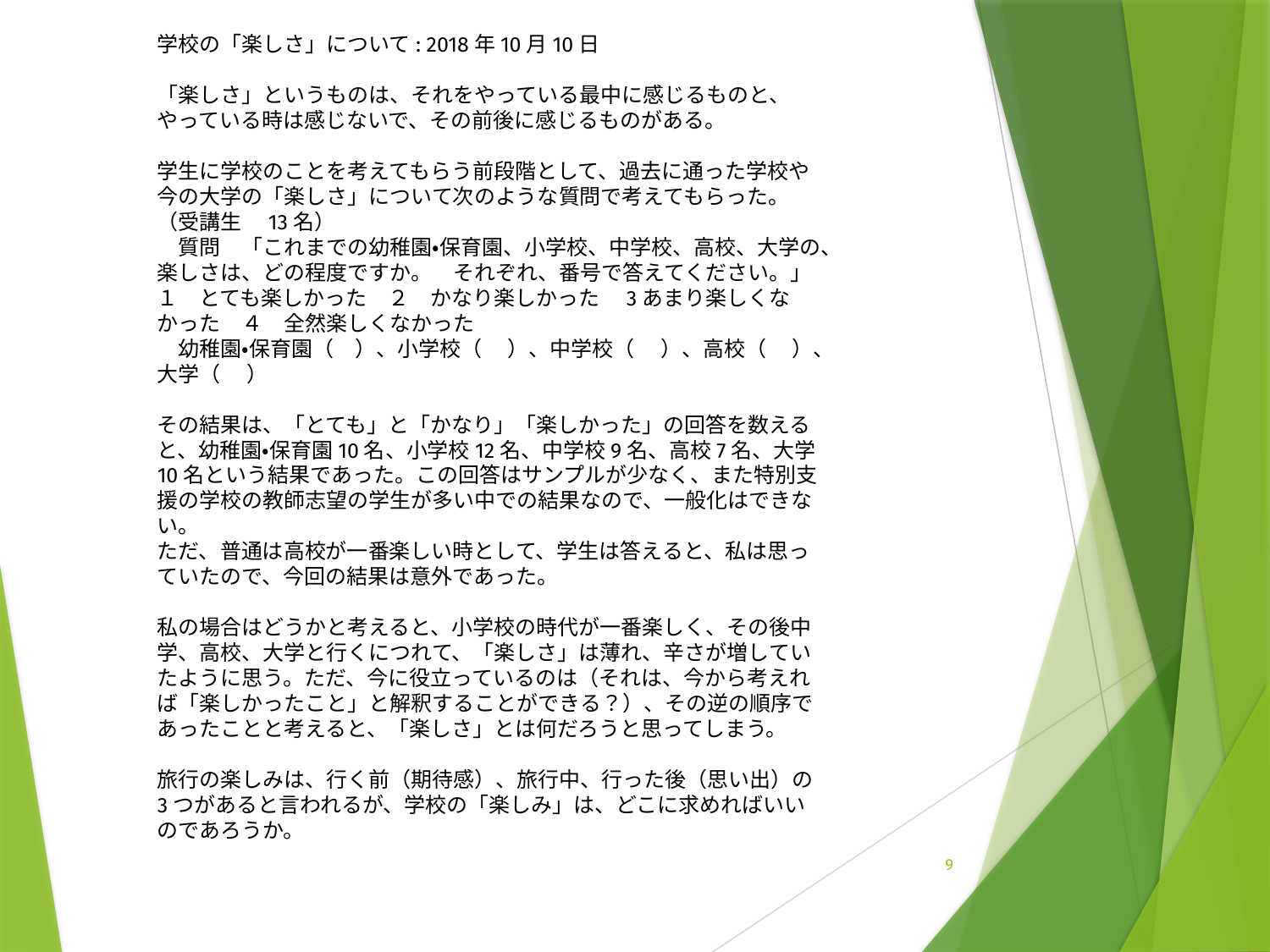

学校の「楽しさ」について: 2018年10月10日

「楽しさ」というものは、それをやっている最中に感じるものと、やっている時は感じないで、その前後に感じるものがある。

学生に学校のことを考えてもらう前段階として、過去に通った学校や今の大学の「楽しさ」について次のような質問で考えてもらった。（受講生　13名）
　質問　「これまでの幼稚園・保育園、小学校、中学校、高校、大学の、楽しさは、どの程度ですか。　それぞれ、番号で答えてください。」
１　とても楽しかった　２　かなり楽しかった　3あまり楽しくなかった　４　全然楽しくなかった
　幼稚園・保育園（　）、小学校（ 　）、中学校（ 　）、高校（　 ）、大学（ 　）

その結果は、「とても」と「かなり」「楽しかった」の回答を数えると、幼稚園・保育園10名、小学校12名、中学校9名、高校7名、大学10名という結果であった。この回答はサンプルが少なく、また特別支援の学校の教師志望の学生が多い中での結果なので、一般化はできない。
ただ、普通は高校が一番楽しい時として、学生は答えると、私は思っていたので、今回の結果は意外であった。

私の場合はどうかと考えると、小学校の時代が一番楽しく、その後中学、高校、大学と行くにつれて、「楽しさ」は薄れ、辛さが増していたように思う。ただ、今に役立っているのは（それは、今から考えれば「楽しかったこと」と解釈することができる？）、その逆の順序であったことと考えると、「楽しさ」とは何だろうと思ってしまう。

旅行の楽しみは、行く前（期待感）、旅行中、行った後（思い出）の3つがあると言われるが、学校の「楽しみ」は、どこに求めればいいのであろうか。
9